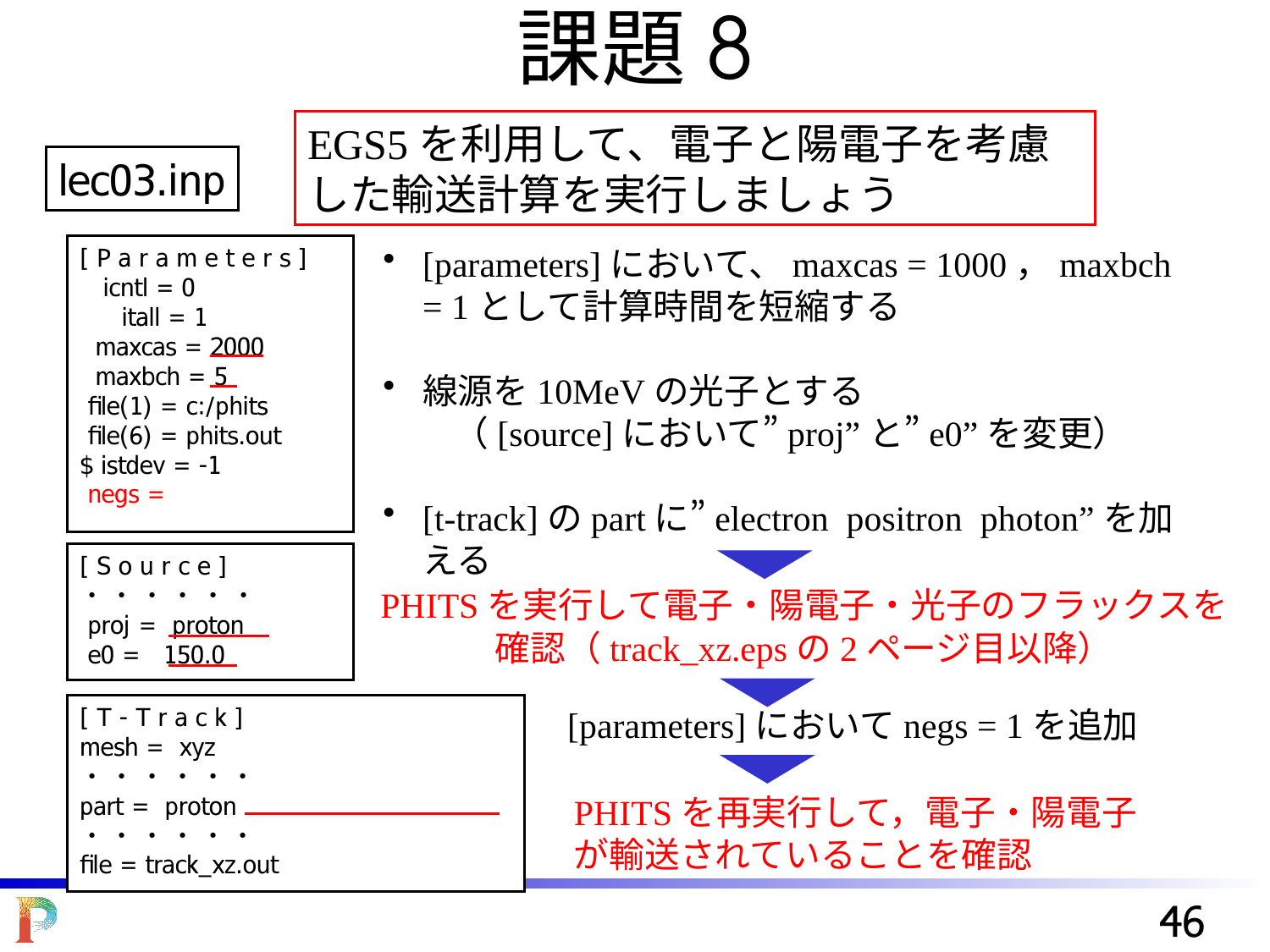

課題8
EGS5を利用して、電子と陽電子を考慮した輸送計算を実行しましょう
lec03.inp
[parameters]において、maxcas = 1000，maxbch = 1として計算時間を短縮する

線源を10MeVの光子とする
　　（[source]において”proj”と”e0”を変更）

[t-track]のpartに”electron  positron  photon”を加える
[ P a r a m e t e r s ]
   icntl = 0
 　itall = 1
  maxcas = 2000
  maxbch = 5
 file(1) = c:/phits
 file(6) = phits.out
$ istdev = -1
 negs =
[ S o u r c e ]
・ ・ ・ ・ ・ ・
 proj =  proton
 e0 =   150.0

PHITSを実行して電子・陽電子・光子のフラックスを確認（track_xz.epsの2ページ目以降）

[ T - T r a c k ]
mesh =  xyz
・ ・ ・ ・ ・ ・
part =  proton
・ ・ ・ ・ ・ ・
file = track_xz.out
[parameters]においてnegs = 1を追加

PHITSを再実行して，電子・陽電子が輸送されていることを確認